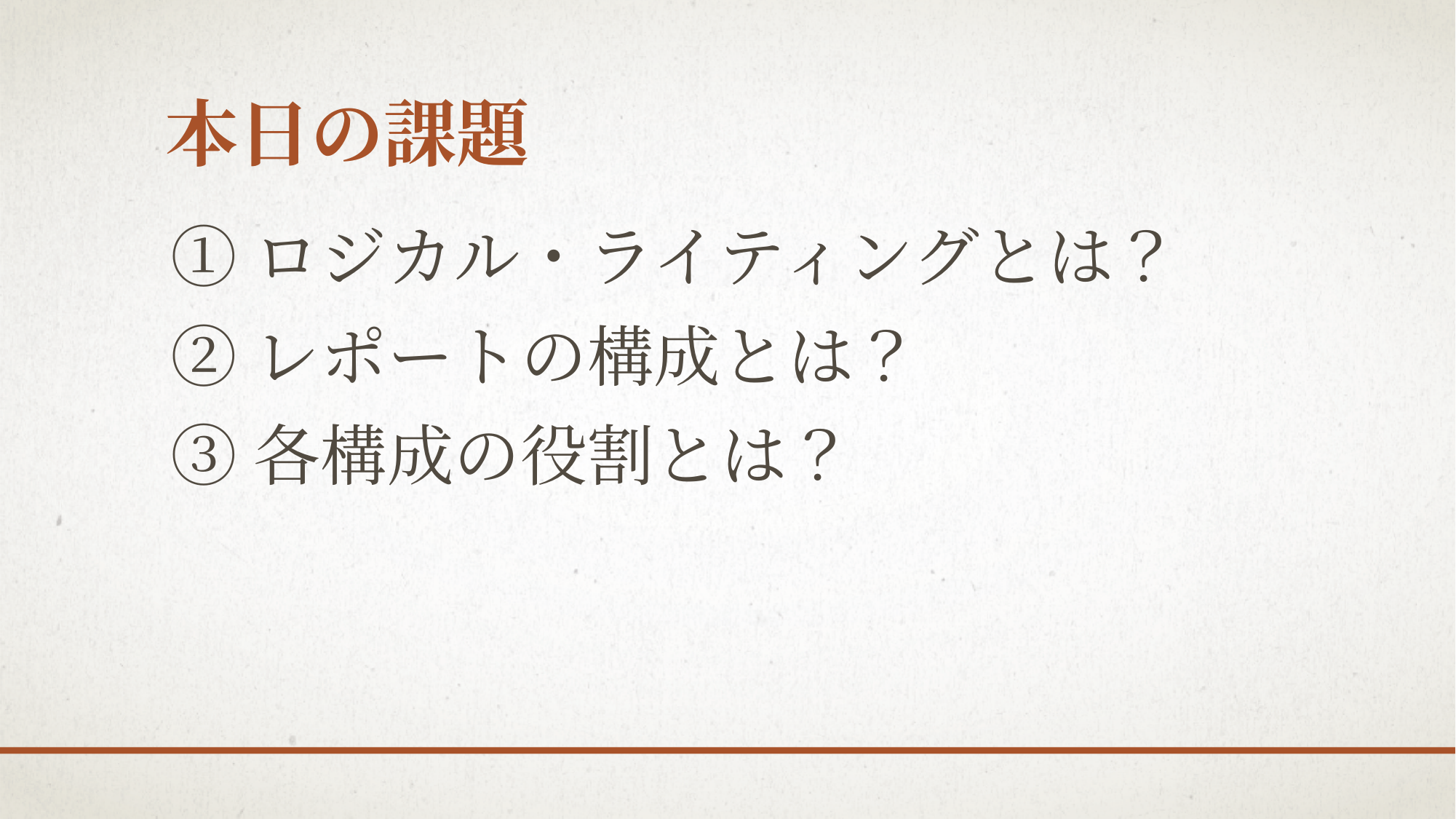

# 本日の課題
①ロジカル・ライティングとは？
②レポートの構成とは？
③各構成の役割とは？